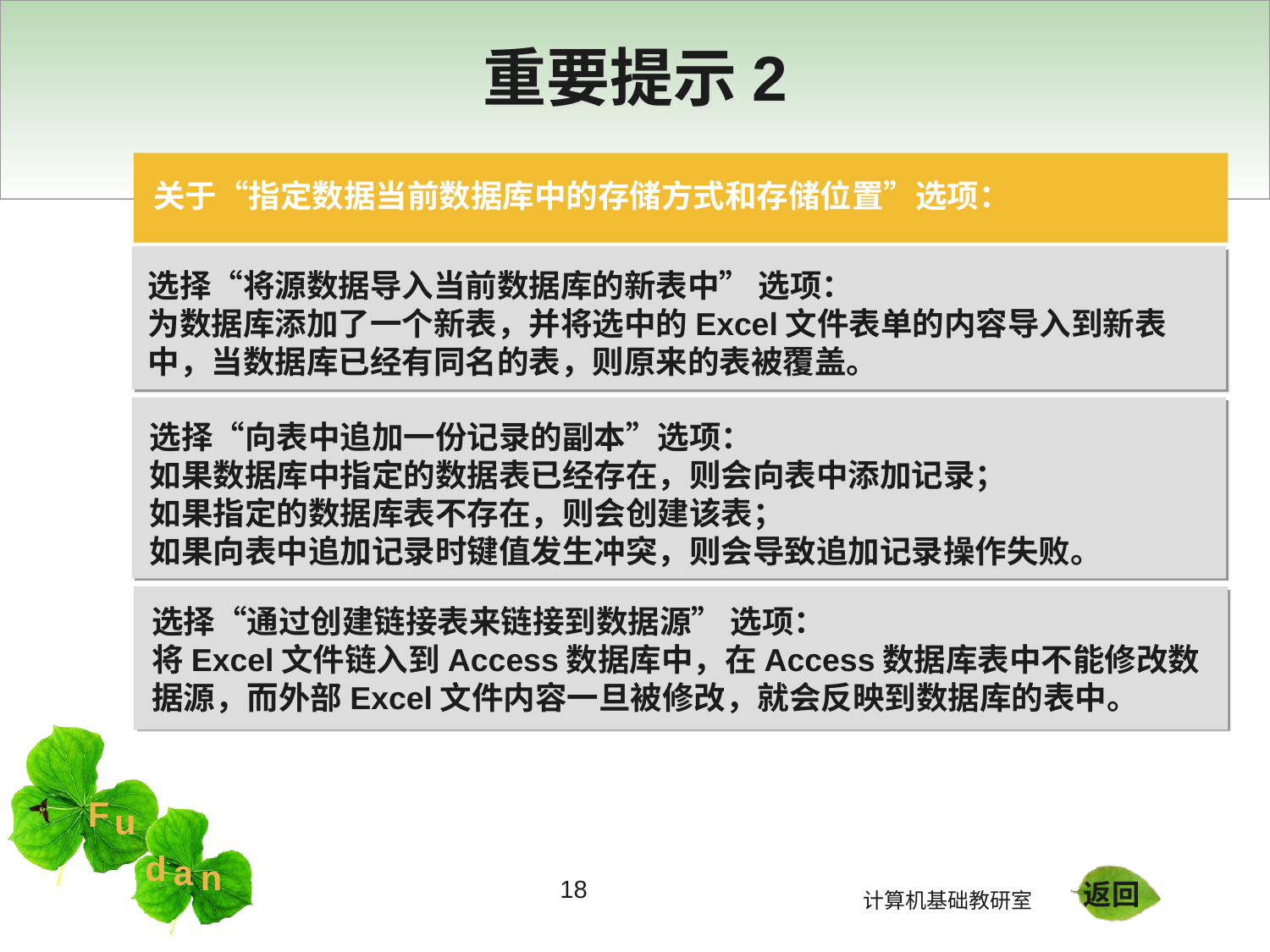

# 重要提示2

关于“指定数据当前数据库中的存储方式和存储位置”选项：

选择“将源数据导入当前数据库的新表中” 选项：
为数据库添加了一个新表，并将选中的Excel文件表单的内容导入到新表中，当数据库已经有同名的表，则原来的表被覆盖。

选择“向表中追加一份记录的副本”选项：
如果数据库中指定的数据表已经存在，则会向表中添加记录；
如果指定的数据库表不存在，则会创建该表；
如果向表中追加记录时键值发生冲突，则会导致追加记录操作失败。

选择“通过创建链接表来链接到数据源” 选项：
将Excel文件链入到Access数据库中，在Access数据库表中不能修改数据源，而外部Excel文件内容一旦被修改，就会反映到数据库的表中。
18
返回